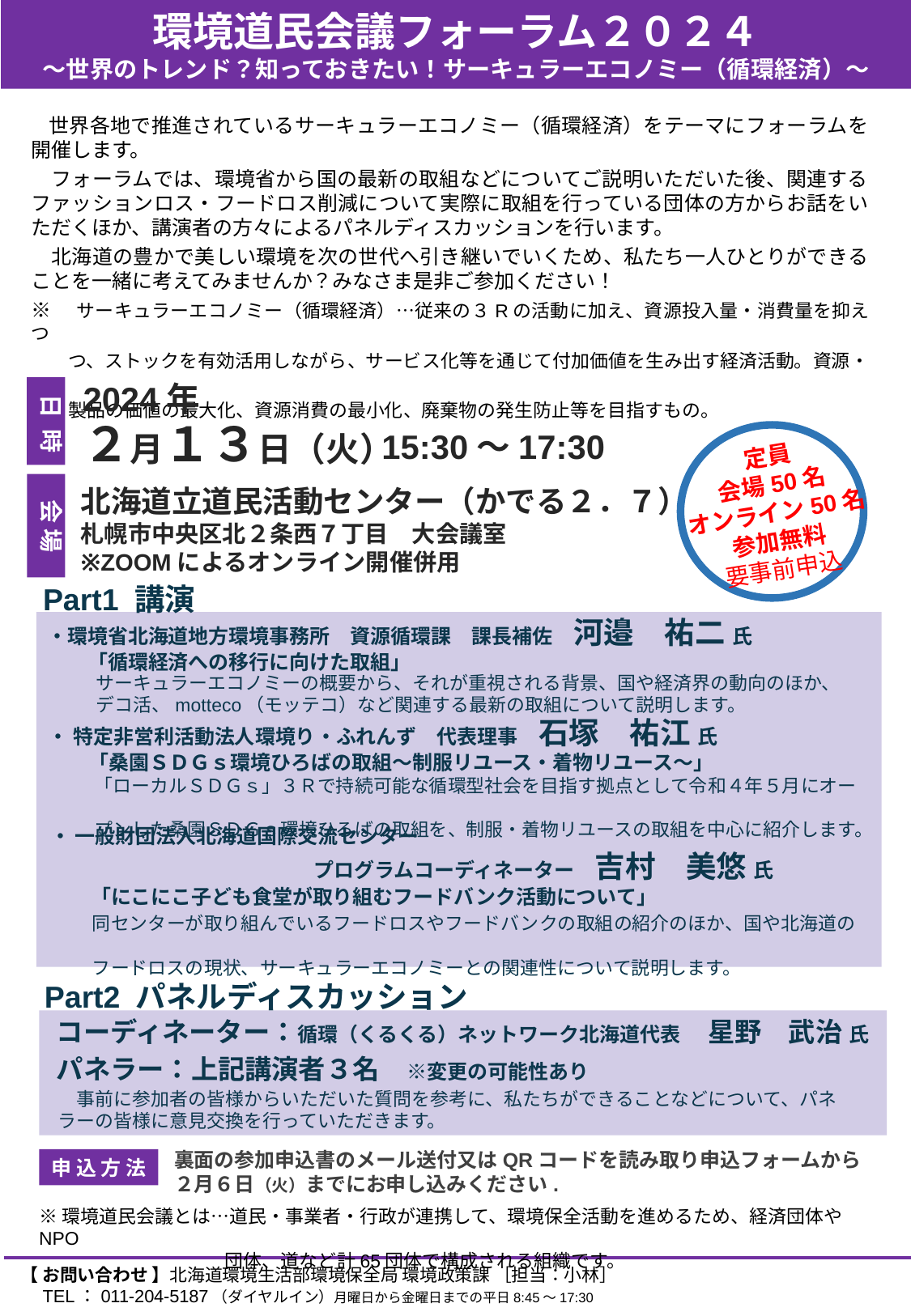

環境道民会議フォーラム２０２４
～世界のトレンド？知っておきたい！サーキュラーエコノミー（循環経済）～
　世界各地で推進されているサーキュラーエコノミー（循環経済）をテーマにフォーラムを開催します。
　フォーラムでは、環境省から国の最新の取組などについてご説明いただいた後、関連するファッションロス・フードロス削減について実際に取組を行っている団体の方からお話をいただくほか、講演者の方々によるパネルディスカッションを行います。
　北海道の豊かで美しい環境を次の世代へ引き継いでいくため、私たち一人ひとりができることを一緒に考えてみませんか？みなさま是非ご参加ください！
※　サーキュラーエコノミー（循環経済）…従来の３Rの活動に加え、資源投入量・消費量を抑えつ
　　つ、ストックを有効活用しながら、サービス化等を通じて付加価値を生み出す経済活動。資源・
　　製品の価値の最大化、資源消費の最小化、廃棄物の発生防止等を目指すもの。
2024年

日  時
２月１３日（火）
15:30～17:30

参加無料
要事前申込
定員
会場50名
オンライン50名

北海道立道民活動センター（かでる２．７）
札幌市中央区北２条西７丁目　大会議室
※ZOOMによるオンライン開催併用
会 場
Part1 講演
・環境省北海道地方環境事務所　資源循環課　課長補佐　河邉　祐二 氏
　　「循環経済への移行に向けた取組」

　サーキュラーエコノミーの概要から、それが重視される背景、国や経済界の動向のほか、
　デコ活、motteco（モッテコ）など関連する最新の取組について説明します。
・ 特定非営利活動法人環境り・ふれんず　代表理事　石塚　祐江 氏
　　「桑園ＳＤＧｓ環境ひろばの取組～制服リユース・着物リユース～」
　「ローカルＳＤＧｓ」３Ｒで持続可能な循環型社会を目指す拠点として令和４年５月にオー
　プンした桑園ＳＤＧｓ環境ひろばの取組を、制服・着物リユースの取組を中心に紹介します。
・ 一般財団法人北海道国際交流センター
　　　　　　　　　　　　　プログラムコーディネーター　吉村　美悠 氏
　　「にこにこ子ども食堂が取り組むフードバンク活動について」
　同センターが取り組んでいるフードロスやフードバンクの取組の紹介のほか、国や北海道の
　フードロスの現状、サーキュラーエコノミーとの関連性について説明します。
Part2 パネルディスカッション
コーディネーター：循環（くるくる）ネットワーク北海道代表　星野　武治 氏
パネラー：上記講演者３名　※変更の可能性あり

　事前に参加者の皆様からいただいた質問を参考に、私たちができることなどについて、パネラーの皆様に意見交換を行っていただきます。
裏面の参加申込書のメール送付又はQRコードを読み取り申込フォームから
２月６日（火）までにお申し込みください.
申 込 方 法
※環境道民会議とは…道民・事業者・行政が連携して、環境保全活動を進めるため、経済団体やNPO
　　　　　　　　　　団体、道など計65団体で構成される組織です。
【 お問い合わせ 】北海道環境生活部環境保全局 環境政策課 ［担当：小林］
　TEL：011-204-5187（ダイヤルイン）月曜日から金曜日までの平日8:45～17:30